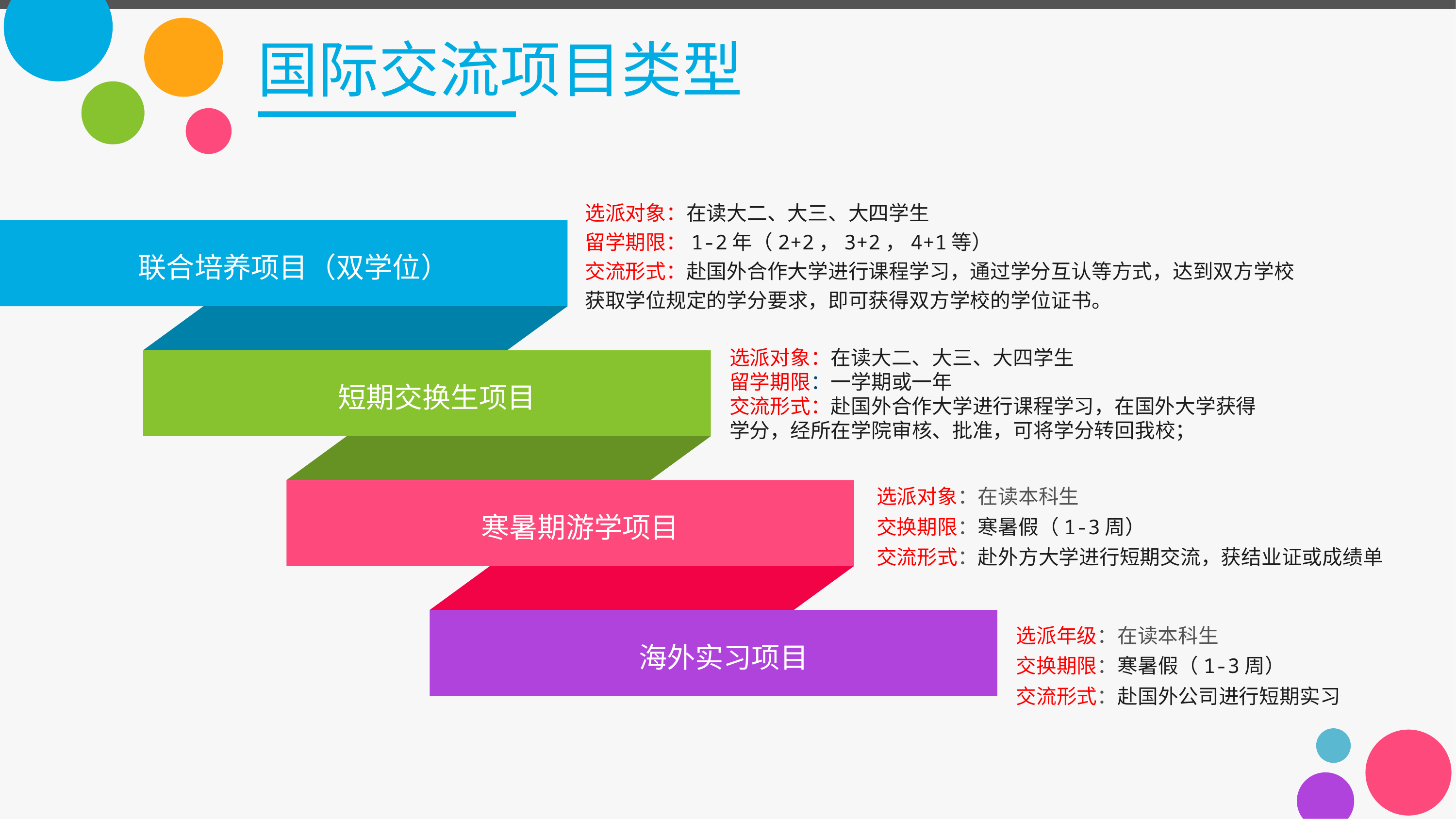

# 国际交流项目类型
选派对象：在读大二、大三、大四学生
留学期限：1-2年（2+2，3+2，4+1等）
交流形式：赴国外合作大学进行课程学习，通过学分互认等方式，达到双方学校获取学位规定的学分要求，即可获得双方学校的学位证书。
联合培养项目（双学位）
选派对象：在读大二、大三、大四学生
留学期限：一学期或一年
交流形式：赴国外合作大学进行课程学习，在国外大学获得学分，经所在学院审核、批准，可将学分转回我校；
短期交换生项目
选派对象：在读本科生
交换期限：寒暑假（1-3周）
交流形式：赴外方大学进行短期交流，获结业证或成绩单
寒暑期游学项目
选派年级：在读本科生
交换期限：寒暑假（1-3周）
交流形式：赴国外公司进行短期实习
海外实习项目